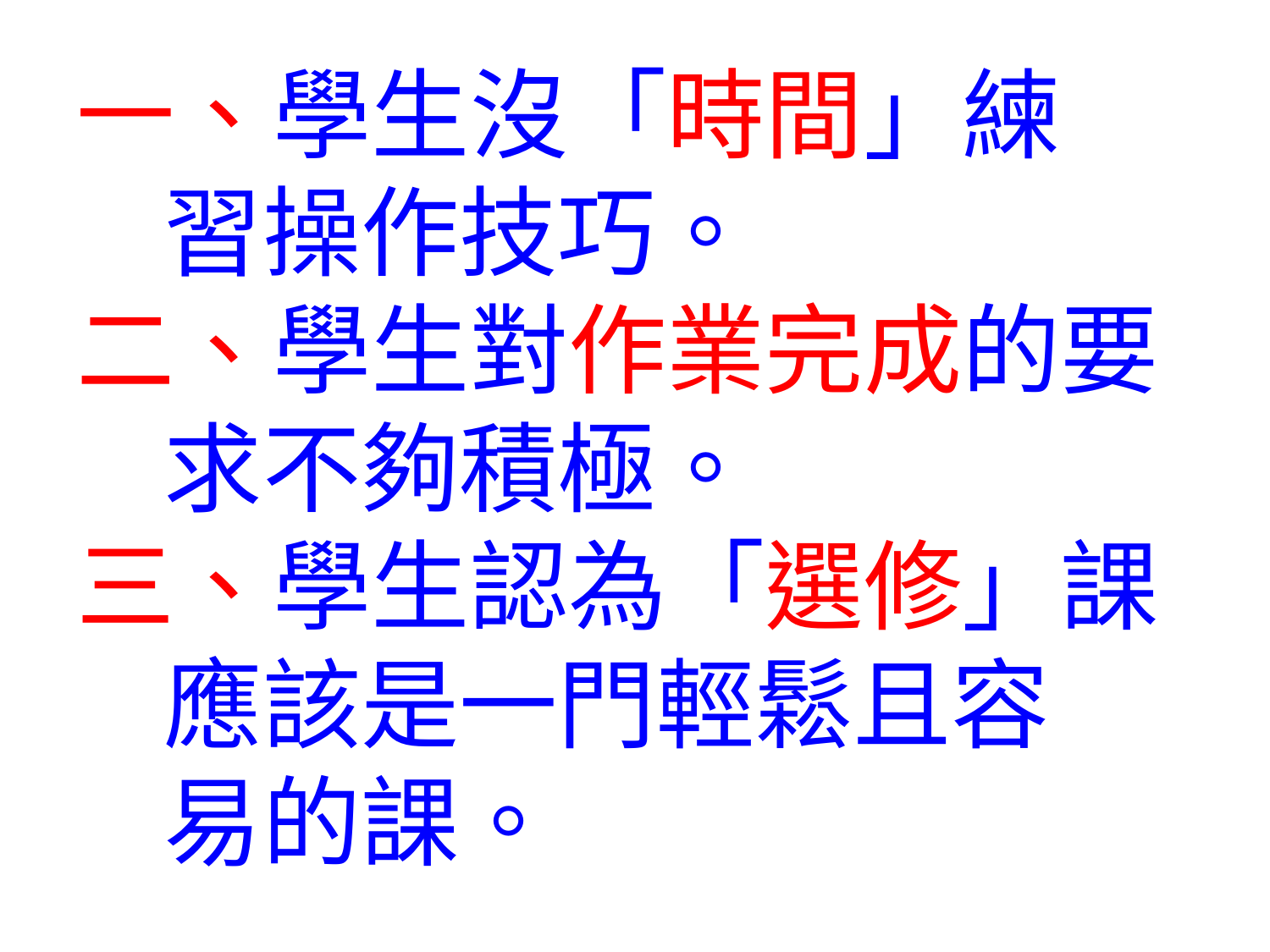

# 一、學生沒「時間」練 習操作技巧。 二、學生對作業完成的要 求不夠積極。 三、學生認為「選修」課 應該是一門輕鬆且容 易的課。